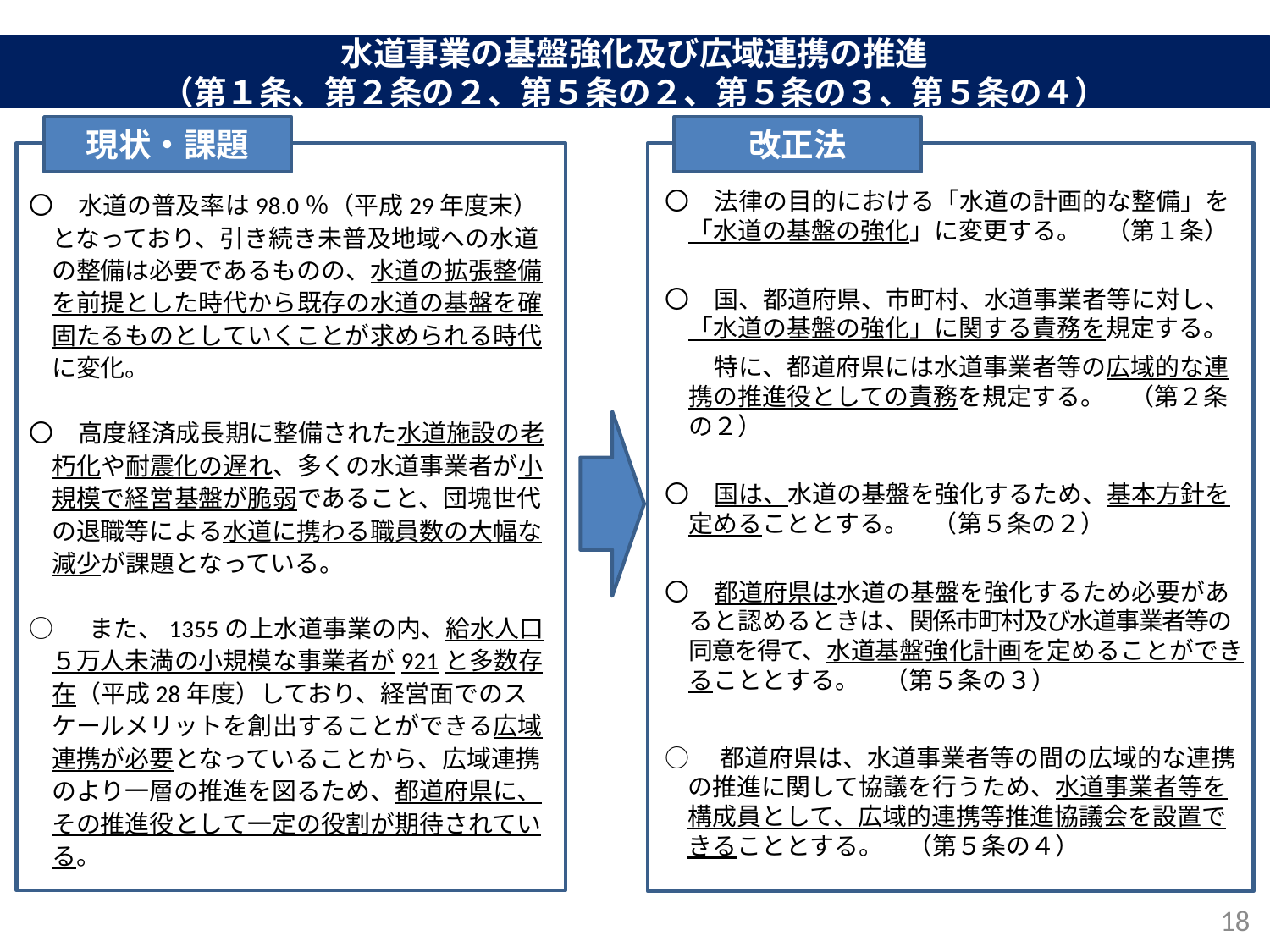

水道事業の基盤強化及び広域連携の推進
（第１条、第２条の２、第５条の２、第５条の３、第５条の４）
現状・課題
改正法

〇　法律の目的における「水道の計画的な整備」を「水道の基盤の強化」に変更する。　（第１条）

〇　国、都道府県、市町村、水道事業者等に対し、「水道の基盤の強化」に関する責務を規定する。
　　特に、都道府県には水道事業者等の広域的な連携の推進役としての責務を規定する。　（第２条の２）

〇　国は、水道の基盤を強化するため、基本方針を定めることとする。　（第５条の２）

〇　都道府県は水道の基盤を強化するため必要があると認めるときは、関係市町村及び水道事業者等の同意を得て、水道基盤強化計画を定めることができることとする。　（第５条の３）

○　都道府県は、水道事業者等の間の広域的な連携の推進に関して協議を行うため、水道事業者等を構成員として、広域的連携等推進協議会を設置できることとする。　（第５条の４）
〇　水道の普及率は98.0％（平成29年度末）となっており、引き続き未普及地域への水道の整備は必要であるものの、水道の拡張整備を前提とした時代から既存の水道の基盤を確固たるものとしていくことが求められる時代に変化。

〇　高度経済成長期に整備された水道施設の老朽化や耐震化の遅れ、多くの水道事業者が小規模で経営基盤が脆弱であること、団塊世代の退職等による水道に携わる職員数の大幅な減少が課題となっている。

○ 　また、1355の上水道事業の内、給水人口５万人未満の小規模な事業者が921と多数存在（平成28年度）しており、経営面でのスケールメリットを創出することができる広域連携が必要となっていることから、広域連携のより一層の推進を図るため、都道府県に、その推進役として一定の役割が期待されている。

18